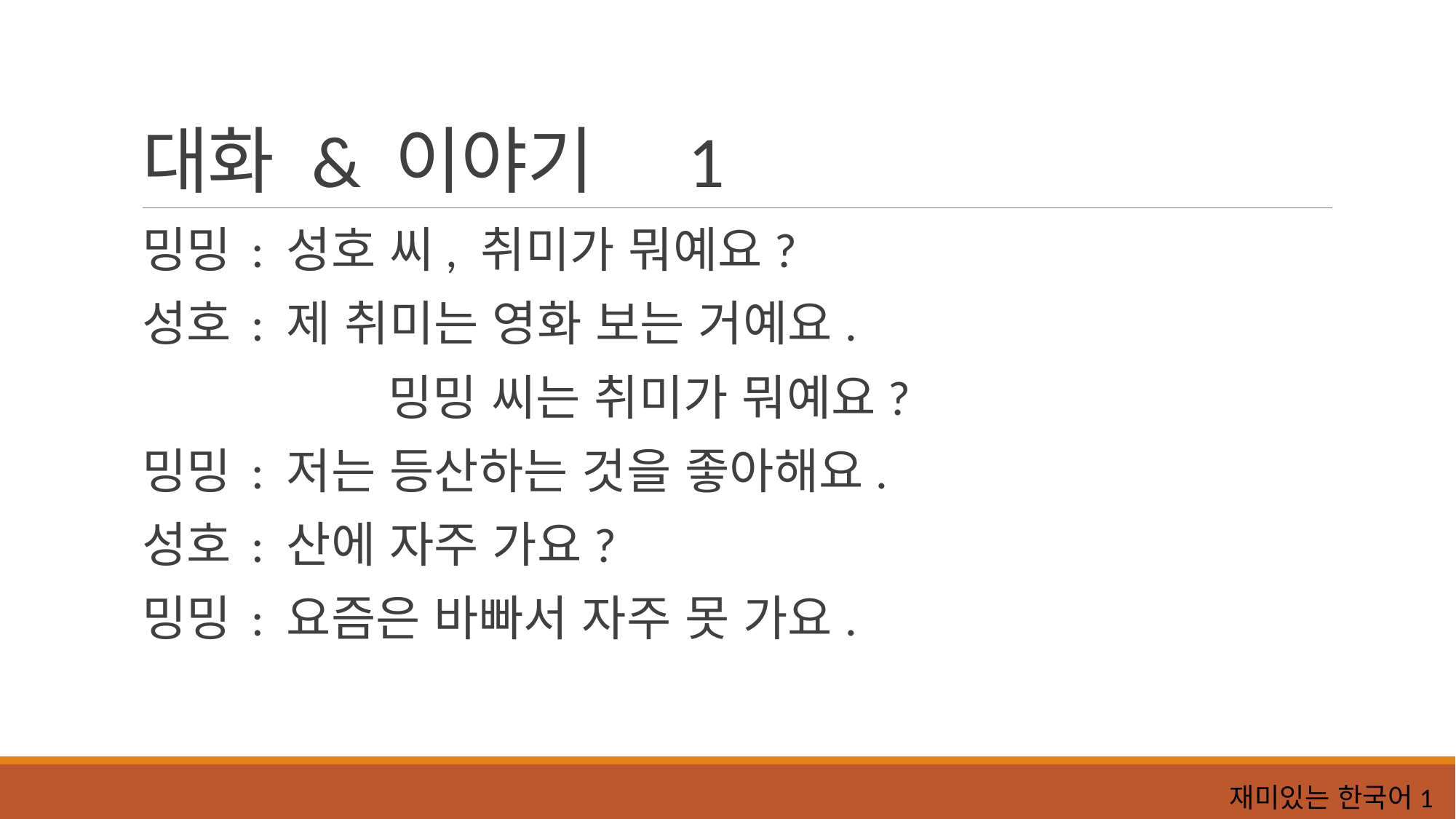

# 대화 & 이야기	1
밍밍	: 성호 씨, 취미가 뭐예요?
성호	: 제 취미는 영화 보는 거예요.
		  밍밍 씨는 취미가 뭐예요?
밍밍	: 저는 등산하는 것을 좋아해요.
성호	: 산에 자주 가요?
밍밍	: 요즘은 바빠서 자주 못 가요.

재미있는 한국어1